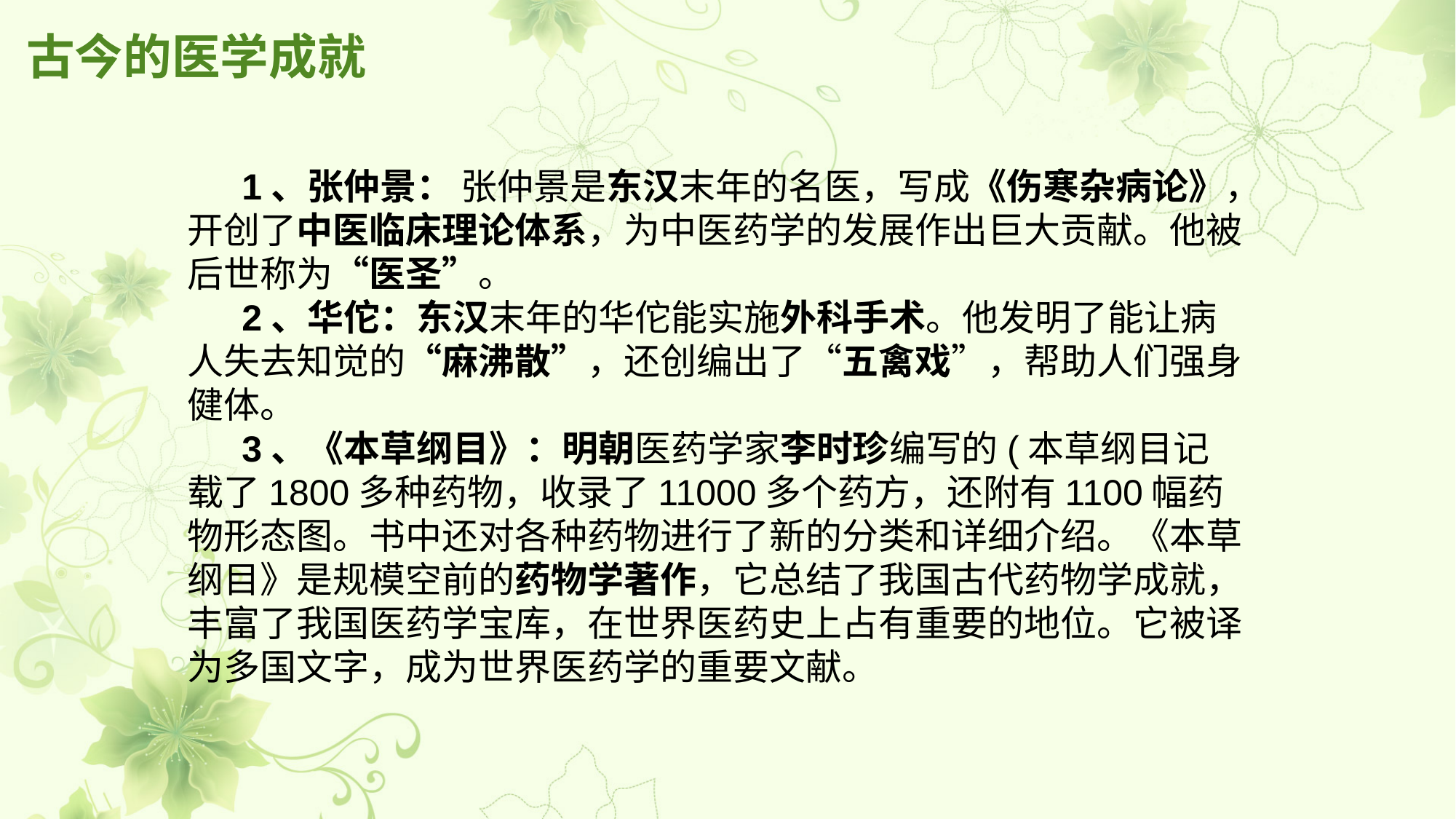

# 古今的医学成就
1、张仲景： 张仲景是东汉末年的名医，写成《伤寒杂病论》，开创了中医临床理论体系，为中医药学的发展作出巨大贡献。他被后世称为“医圣”。
2、华佗：东汉末年的华佗能实施外科手术。他发明了能让病人失去知觉的“麻沸散”，还创编出了“五禽戏”，帮助人们强身健体。
3、《本草纲目》：明朝医药学家李时珍编写的(本草纲目记载了1800多种药物，收录了11000多个药方，还附有1100幅药物形态图。书中还对各种药物进行了新的分类和详细介绍。《本草纲目》是规模空前的药物学著作，它总结了我国古代药物学成就，丰富了我国医药学宝库，在世界医药史上占有重要的地位。它被译为多国文字，成为世界医药学的重要文献。